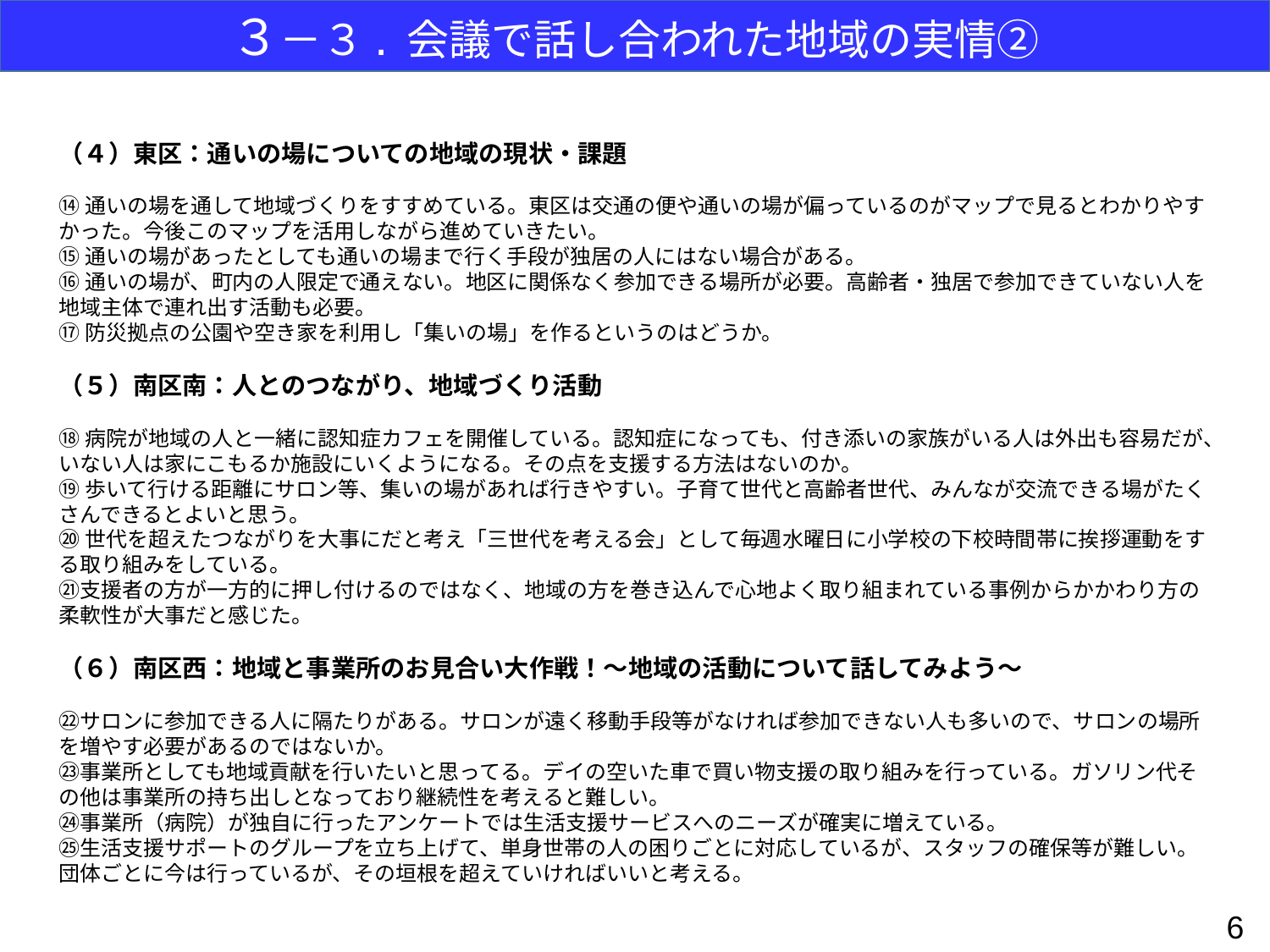

３－３. 会議で話し合われた地域の実情②
（４）東区：通いの場についての地域の現状・課題

⑭通いの場を通して地域づくりをすすめている。東区は交通の便や通いの場が偏っているのがマップで見るとわかりやすかった。今後このマップを活用しながら進めていきたい。
⑮通いの場があったとしても通いの場まで行く手段が独居の人にはない場合がある。
⑯通いの場が、町内の人限定で通えない。地区に関係なく参加できる場所が必要。高齢者・独居で参加できていない人を地域主体で連れ出す活動も必要。
⑰防災拠点の公園や空き家を利用し「集いの場」を作るというのはどうか。

（５）南区南：人とのつながり、地域づくり活動

⑱病院が地域の人と一緒に認知症カフェを開催している。認知症になっても、付き添いの家族がいる人は外出も容易だが、いない人は家にこもるか施設にいくようになる。その点を支援する方法はないのか。
⑲歩いて行ける距離にサロン等、集いの場があれば行きやすい。子育て世代と高齢者世代、みんなが交流できる場がたくさんできるとよいと思う。
⑳世代を超えたつながりを大事にだと考え「三世代を考える会」として毎週水曜日に小学校の下校時間帯に挨拶運動をする取り組みをしている。
㉑支援者の方が一方的に押し付けるのではなく、地域の方を巻き込んで心地よく取り組まれている事例からかかわり方の柔軟性が大事だと感じた。

（６）南区西：地域と事業所のお見合い大作戦！～地域の活動について話してみよう～

㉒サロンに参加できる人に隔たりがある。サロンが遠く移動手段等がなければ参加できない人も多いので、サロンの場所を増やす必要があるのではないか。
㉓事業所としても地域貢献を行いたいと思ってる。デイの空いた車で買い物支援の取り組みを行っている。ガソリン代その他は事業所の持ち出しとなっており継続性を考えると難しい。
㉔事業所（病院）が独自に行ったアンケートでは生活支援サービスへのニーズが確実に増えている。
㉕生活支援サポートのグループを立ち上げて、単身世帯の人の困りごとに対応しているが、スタッフの確保等が難しい。団体ごとに今は行っているが、その垣根を超えていければいいと考える。
6